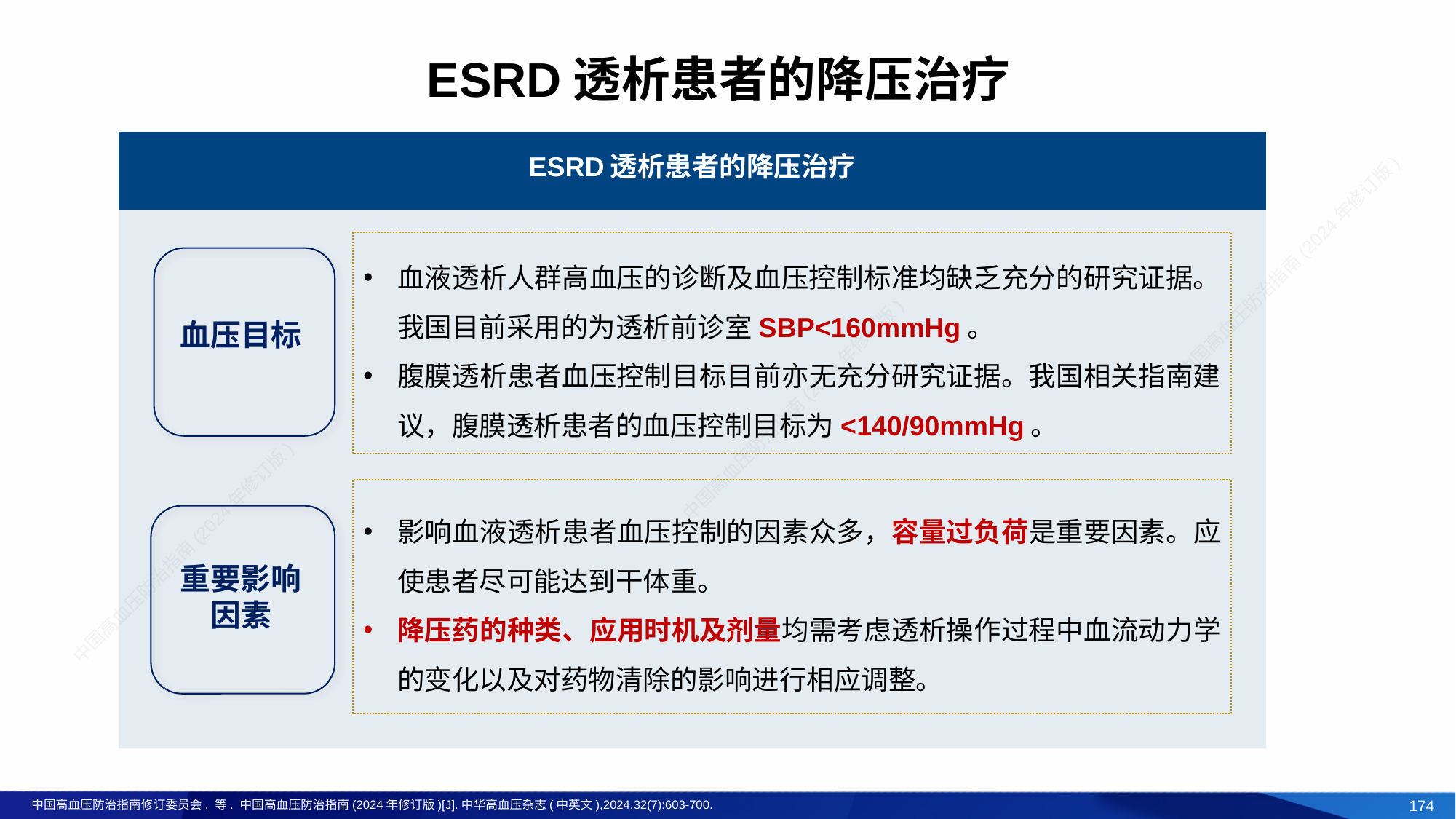

ESRD透析患者的降压治疗
| ESRD透析患者的降压治疗 |
| --- |
|  |
血液透析人群高血压的诊断及血压控制标准均缺乏充分的研究证据。我国目前采用的为透析前诊室SBP<160mmHg。
腹膜透析患者血压控制目标目前亦无充分研究证据。我国相关指南建议，腹膜透析患者的血压控制目标为<140/90mmHg。

血压目标
影响血液透析患者血压控制的因素众多，容量过负荷是重要因素。应使患者尽可能达到干体重。
降压药的种类、应用时机及剂量均需考虑透析操作过程中血流动力学的变化以及对药物清除的影响进行相应调整。

重要影响
因素